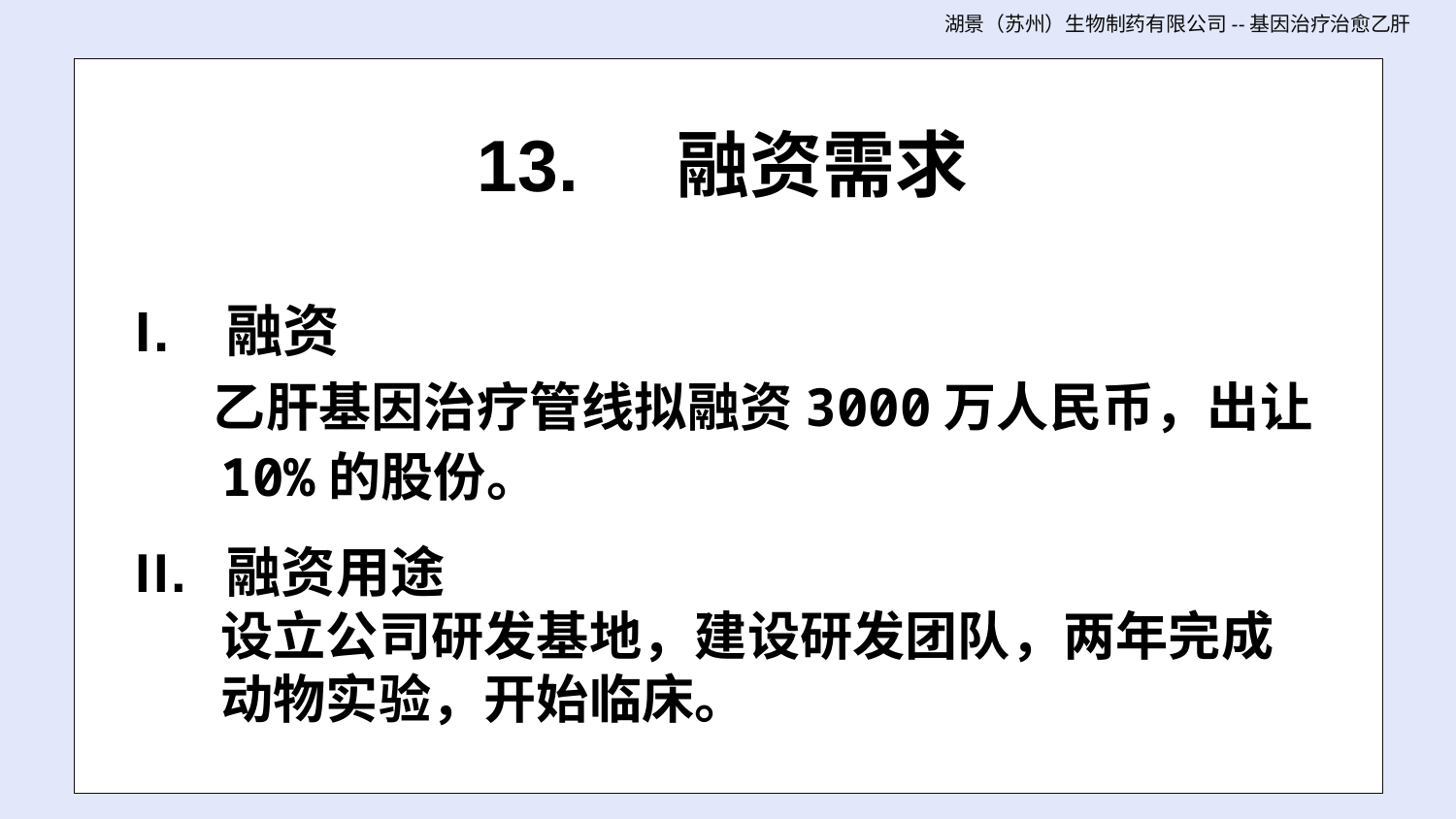

湖景（苏州）生物制药有限公司--基因治疗治愈乙肝

13.    融资需求
融资
     乙肝基因治疗管线拟融资3000万人民币，出让10%的股份。
融资用途
设立公司研发基地，建设研发团队，两年完成动物实验，开始临床。